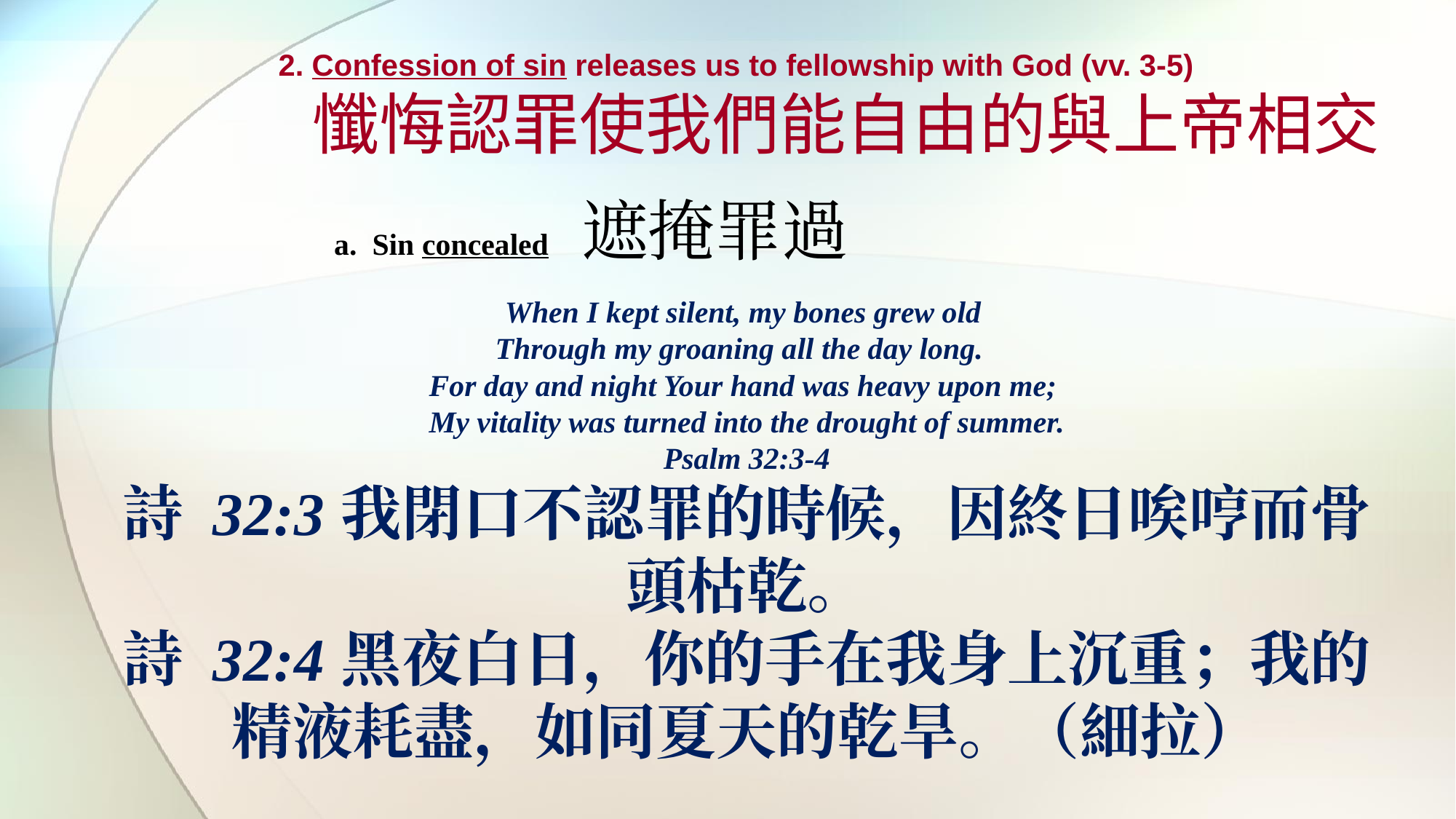

2. Confession of sin releases us to fellowship with God (vv. 3-5)
懺悔認罪使我們能自由的與上帝相交
a.  Sin concealed 遮掩罪過
When I kept silent, my bones grew old
Through my groaning all the day long.
For day and night Your hand was heavy upon me;
My vitality was turned into the drought of summer.
Psalm 32:3-4
詩 32:3	我閉口不認罪的時候，因終日唉哼而骨頭枯乾。
詩 32:4	黑夜白日，你的手在我身上沉重；我的精液耗盡，如同夏天的乾旱。（細拉）